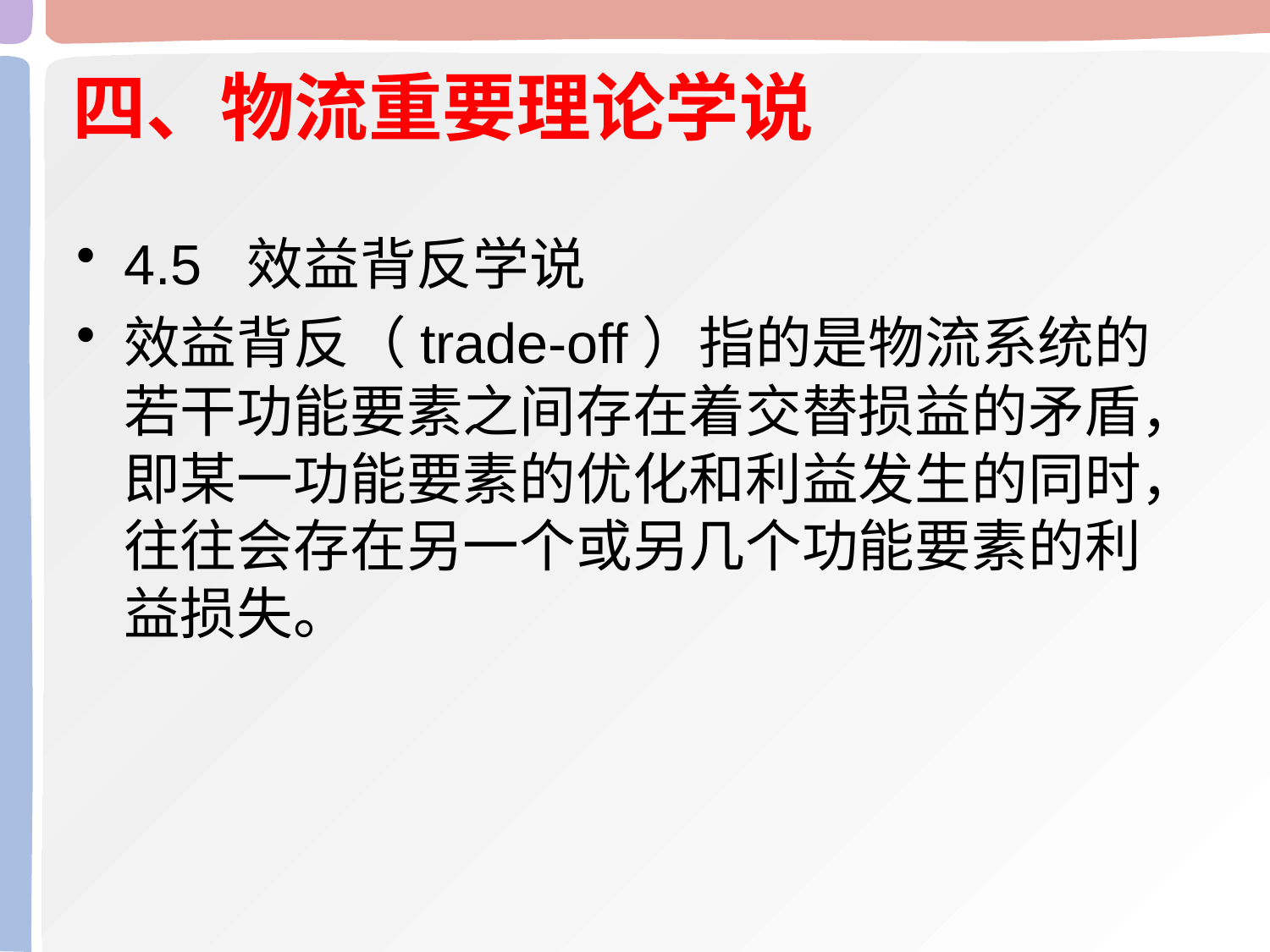

四、物流重要理论学说
4.5  效益背反学说
效益背反（trade-off）指的是物流系统的若干功能要素之间存在着交替损益的矛盾，即某一功能要素的优化和利益发生的同时，往往会存在另一个或另几个功能要素的利益损失。